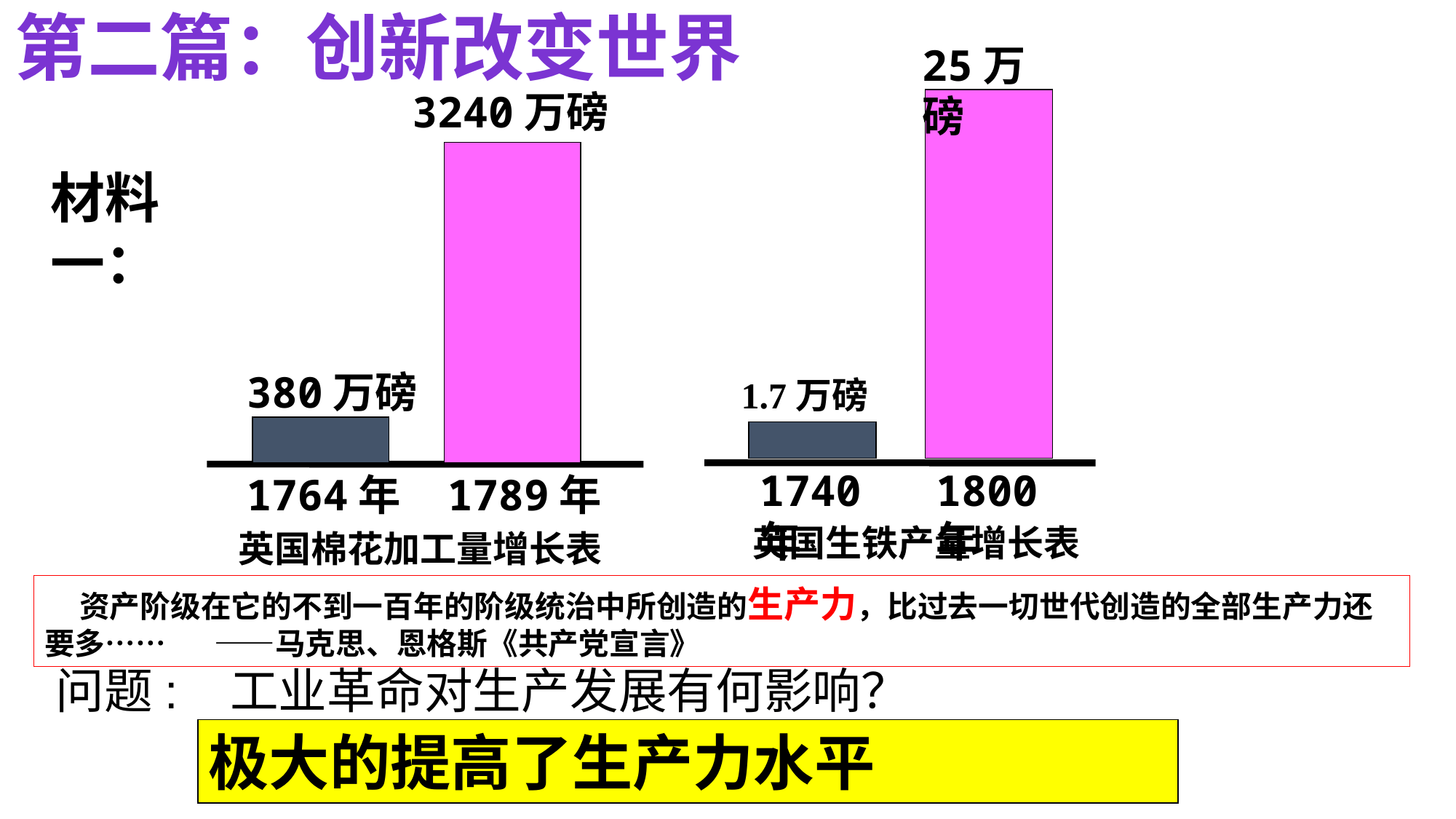

第二篇：创新改变世界
25万磅
3240万磅

材料一：
380万磅
1.7万磅

1740年
1800年
1789年

1764年

英国生铁产量增长表
英国棉花加工量增长表
    资产阶级在它的不到一百年的阶级统治中所创造的生产力，比过去一切世代创造的全部生产力还要多……       ——马克思、恩格斯《共产党宣言》

问题:   工业革命对生产发展有何影响？
极大的提高了生产力水平